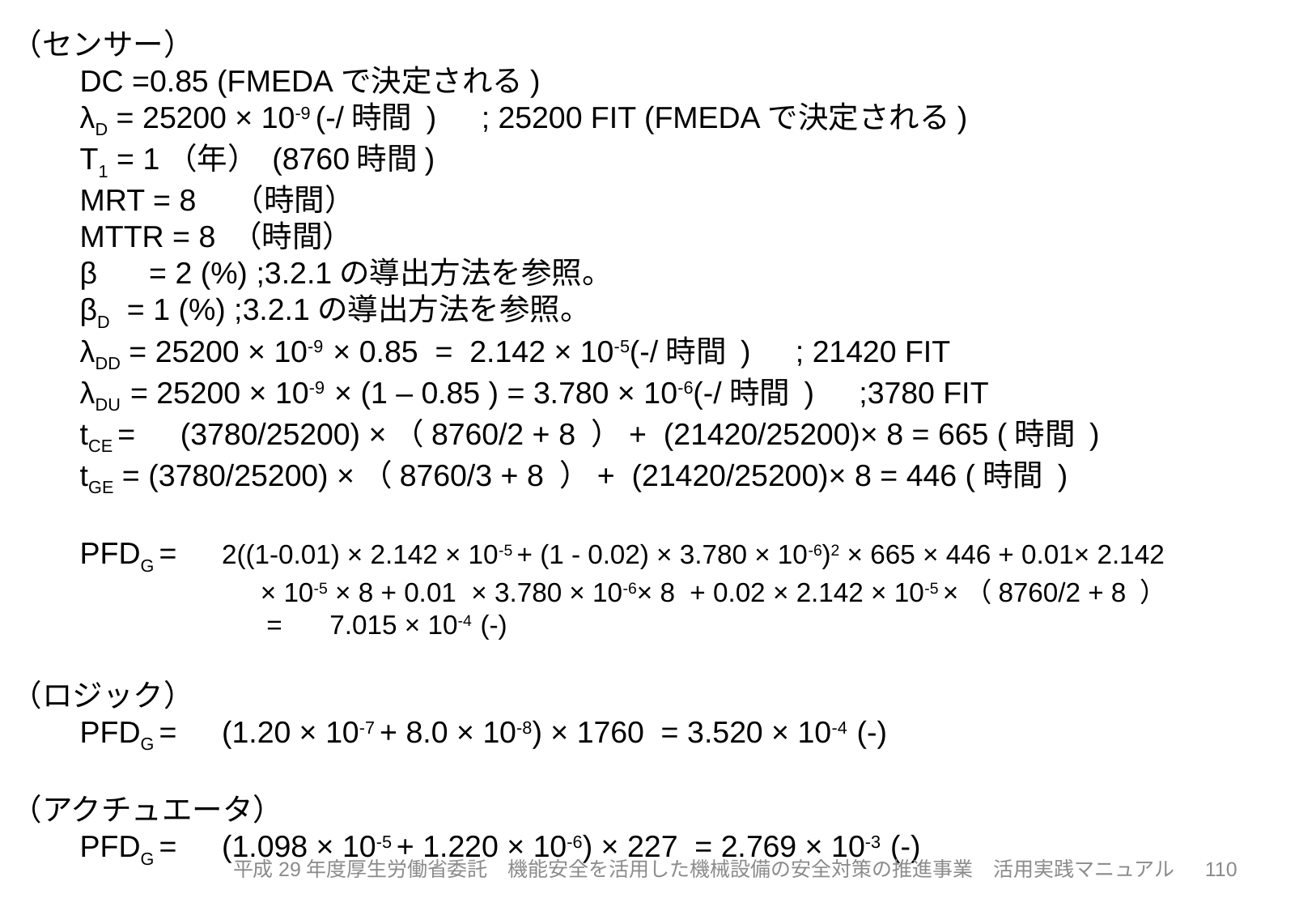

（センサー）
　　DC =0.85 (FMEDAで決定される)
　　λD = 25200 × 10-9 (-/時間 )　; 25200 FIT (FMEDAで決定される)
　　T1 = 1（年） (8760時間)
　　MRT = 8　（時間）
　　MTTR = 8 （時間）
　　β　 = 2 (%) ;3.2.1の導出方法を参照。
　　βD  = 1 (%) ;3.2.1の導出方法を参照。
　　λDD = 25200 × 10-9  × 0.85  =  2.142 × 10-5(-/時間 )　; 21420 FIT
　　λDU  = 25200 × 10-9  × (1 – 0.85 ) = 3.780 × 10-6(-/時間 )　;3780 FIT
　　tCE =　(3780/25200) ×（8760/2 + 8 ）+  (21420/25200)× 8 = 665 (時間 )
　　tGE = (3780/25200) ×（8760/3 + 8 ）+  (21420/25200)× 8 = 446 (時間 )

　　PFDG =　2((1-0.01) × 2.142 × 10-5 + (1 - 0.02) × 3.780 × 10-6)2 × 665 × 446 + 0.01× 2.142
　　　　　　　　　× 10-5 × 8 + 0.01  × 3.780 × 10-6× 8  + 0.02 × 2.142 × 10-5 ×（8760/2 + 8 ）
　　　　　　　　　 = 　7.015 × 10-4  (-)

（ロジック）
　　PFDG =　(1.20 × 10-7 + 8.0 × 10-8) × 1760  = 3.520 × 10-4  (-)

（アクチュエータ）
　　PFDG =　(1.098 × 10-5 + 1.220 × 10-6) × 227  = 2.769 × 10-3  (-)

110
平成29年度厚生労働省委託　機能安全を活用した機械設備の安全対策の推進事業　活用実践マニュアル